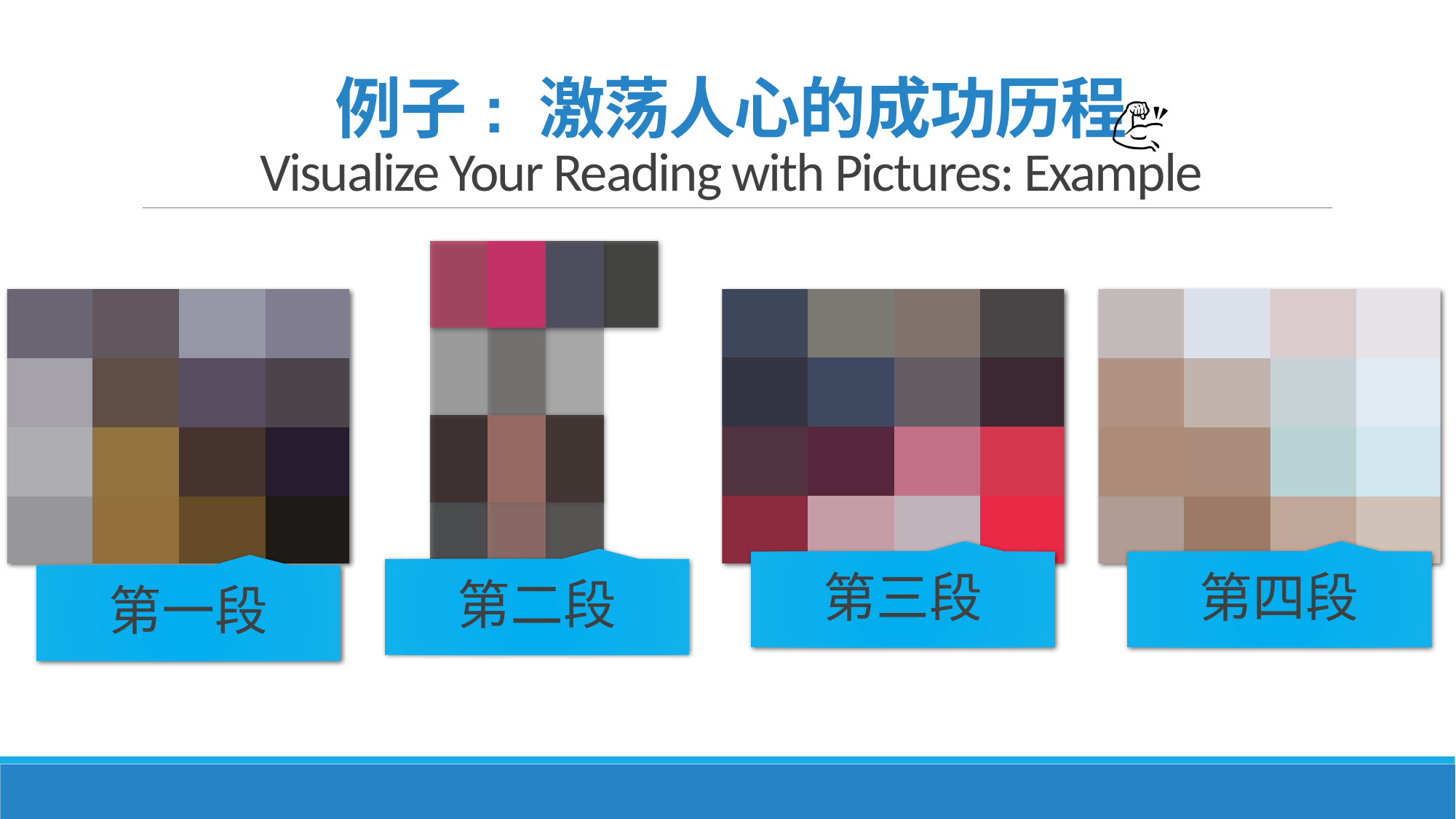

# 例子: 激荡人心的成功历程 Visualize Your Reading with Pictures: Example
💪
第一段
第二段
第三段
第四段